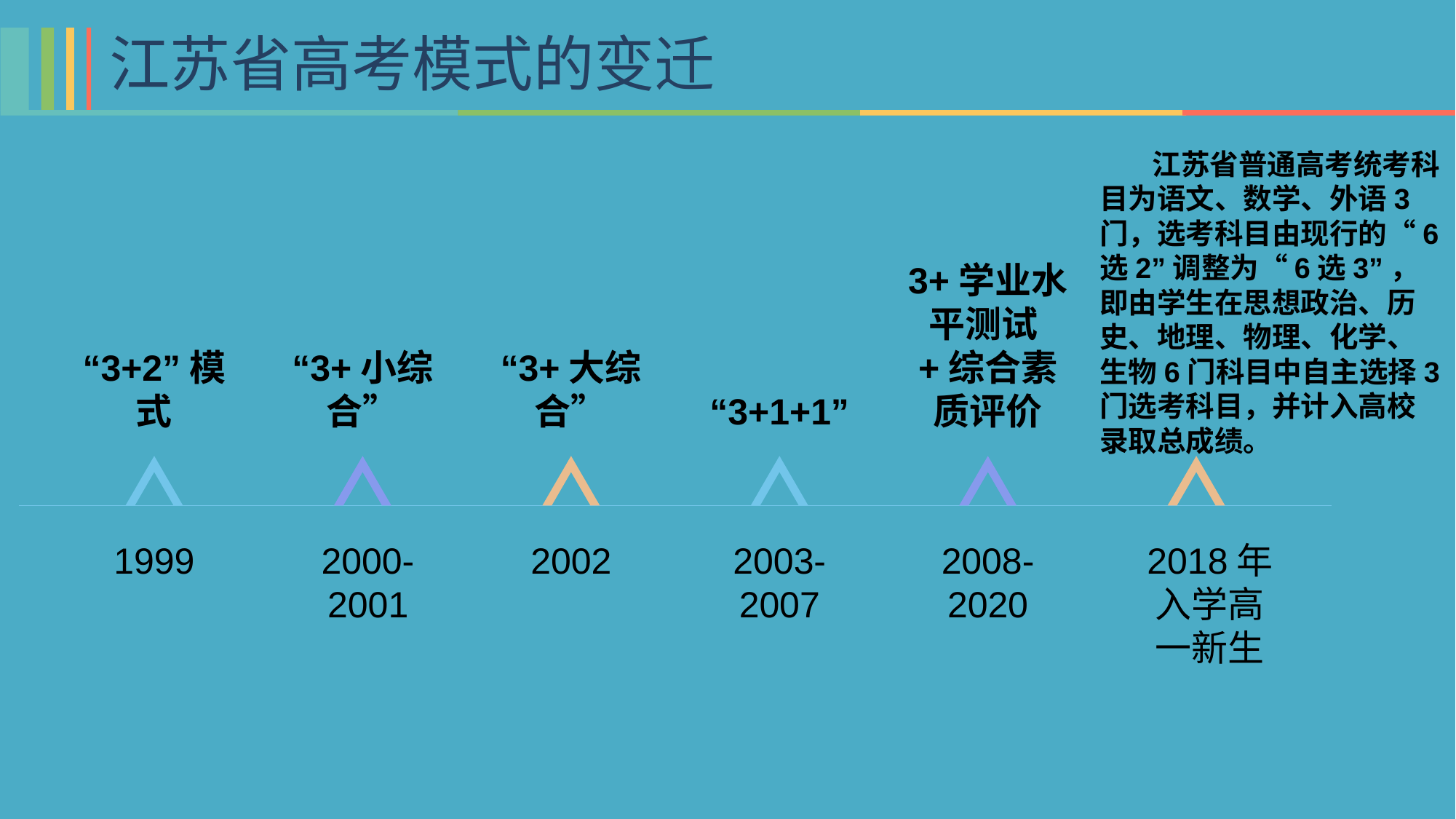

江苏省高考模式的变迁

       江苏省普通高考统考科目为语文、数学、外语3门，选考科目由现行的“6选2”调整为“6选3”，即由学生在思想政治、历史、地理、物理、化学、生物6门科目中自主选择3门选考科目，并计入高校录取总成绩。
“3+2”模式
“3+小综合”
“3+大综合”
“3+1+1”
3+学业水平测试+综合素质评价

1999
2002
2000-2001
2003-2007
2008-2020
2018年入学高一新生